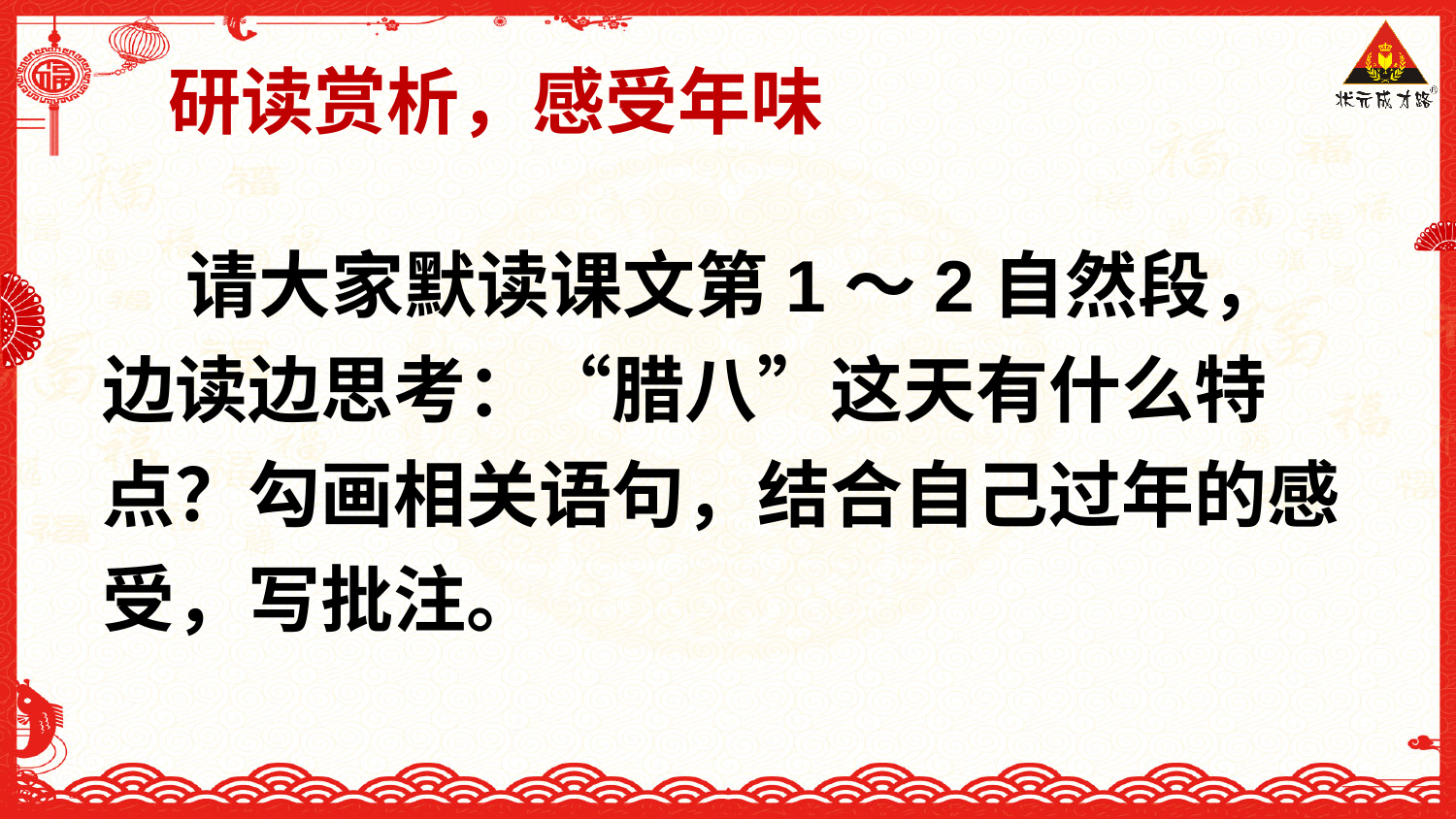

研读赏析，感受年味
    请大家默读课文第1～2自然段，边读边思考：“腊八”这天有什么特点？勾画相关语句，结合自己过年的感受，写批注。